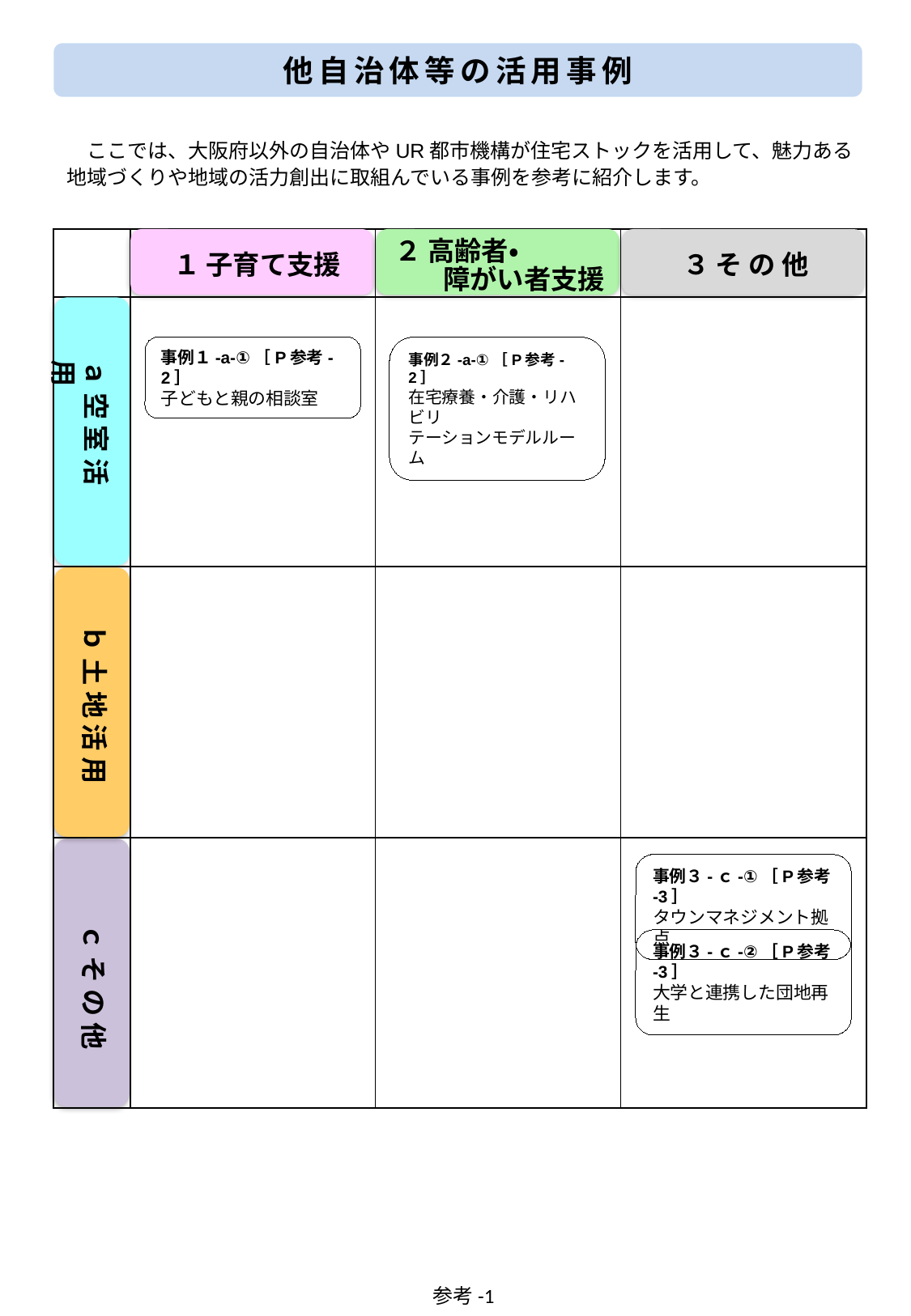

他自治体等の活用事例
　ここでは、大阪府以外の自治体やUR都市機構が住宅ストックを活用して、魅力ある地域づくりや地域の活力創出に取組んでいる事例を参考に紹介します。
|  |  |  |  |
| --- | --- | --- | --- |
|  |  |  |  |
|  |  |  |  |
|  |  |  |  |

１ 子育て支援
２ 高齢者・　　　　　障がい者支援
３ そ の 他
事例１-a-①［P参考-2］
子どもと親の相談室
事例２-a-①［P参考-2］
在宅療養・介護・リハビリ
テーションモデルルーム
ａ 空 室 活 用

ｂ 土 地 活 用

　ｃ そ の 他

事例３-ｃ-①［P参考-3］
タウンマネジメント拠点
事例３-ｃ-②［P参考-3］
大学と連携した団地再生
参考-1